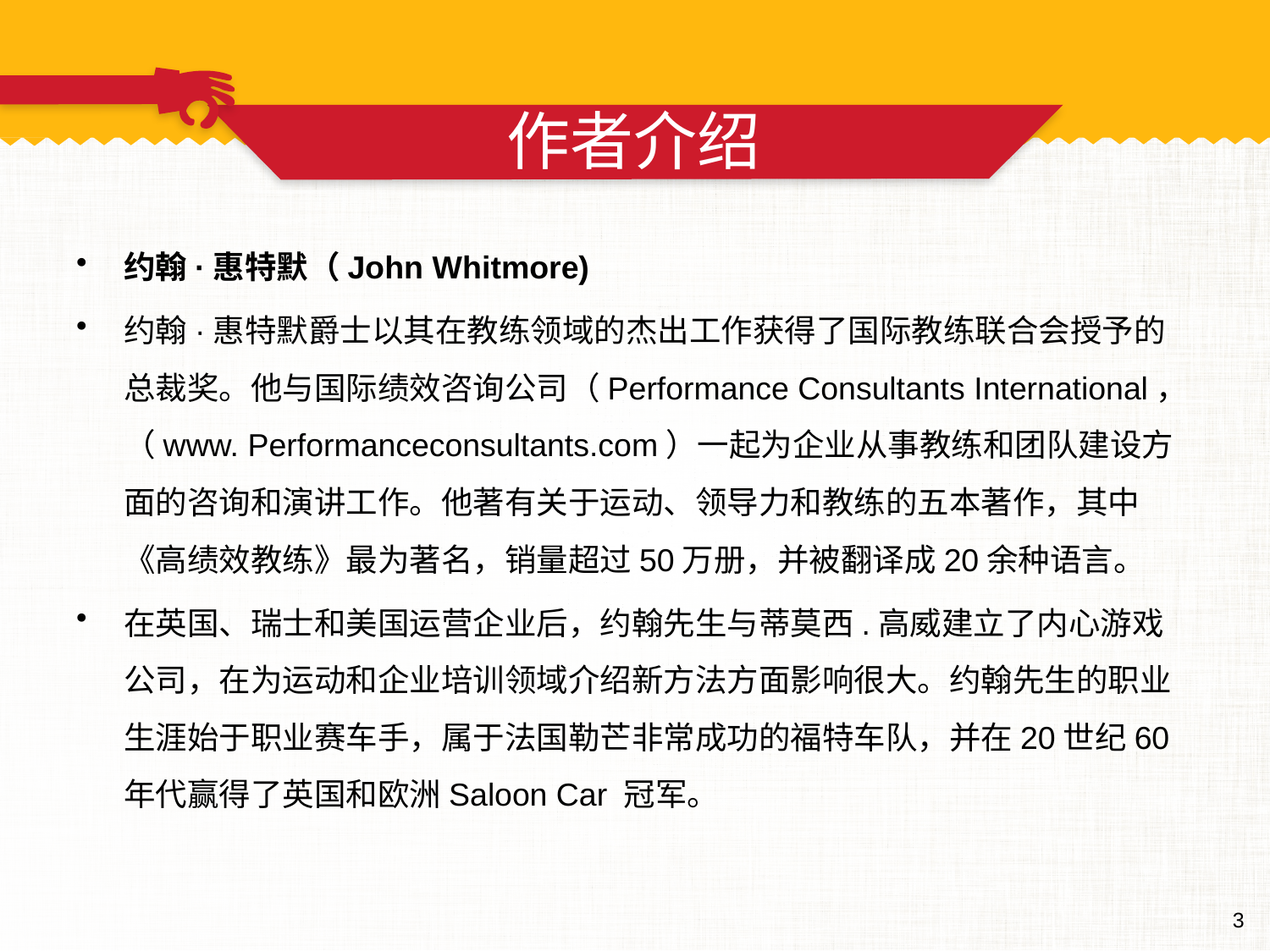

# 作者介绍
约翰·惠特默（John Whitmore)
约翰·惠特默爵士以其在教练领域的杰出工作获得了国际教练联合会授予的总裁奖。他与国际绩效咨询公司（Performance Consultants International，（www. Performanceconsultants.com）一起为企业从事教练和团队建设方面的咨询和演讲工作。他著有关于运动、领导力和教练的五本著作，其中《高绩效教练》最为著名，销量超过50万册，并被翻译成20余种语言。
在英国、瑞士和美国运营企业后，约翰先生与蒂莫西.高威建立了内心游戏公司，在为运动和企业培训领域介绍新方法方面影响很大。约翰先生的职业生涯始于职业赛车手，属于法国勒芒非常成功的福特车队，并在20世纪60年代赢得了英国和欧洲Saloon Car 冠军。